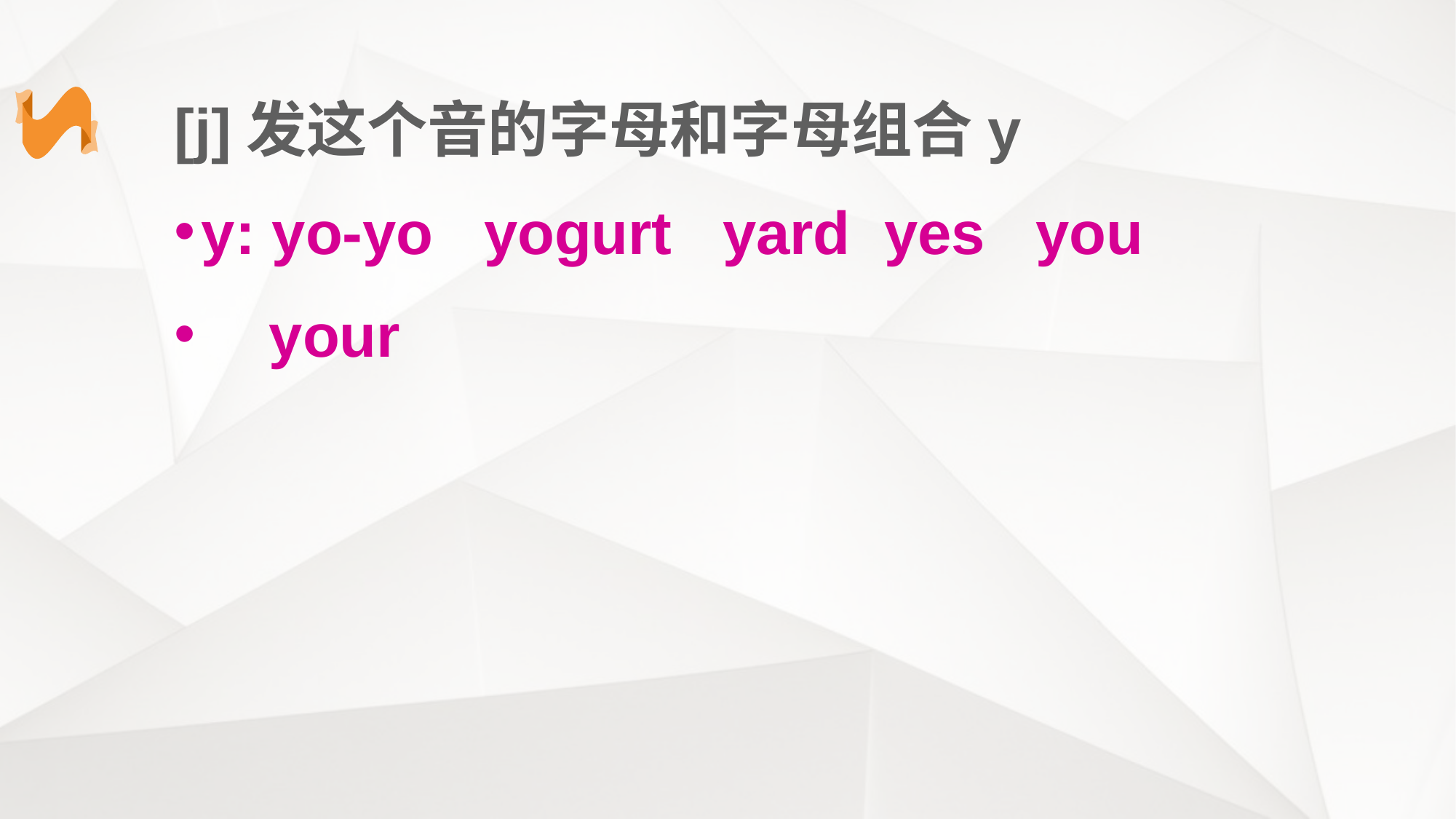

[j]发这个音的字母和字母组合y
y: yo-yo   yogurt   yard  yes   you
    your